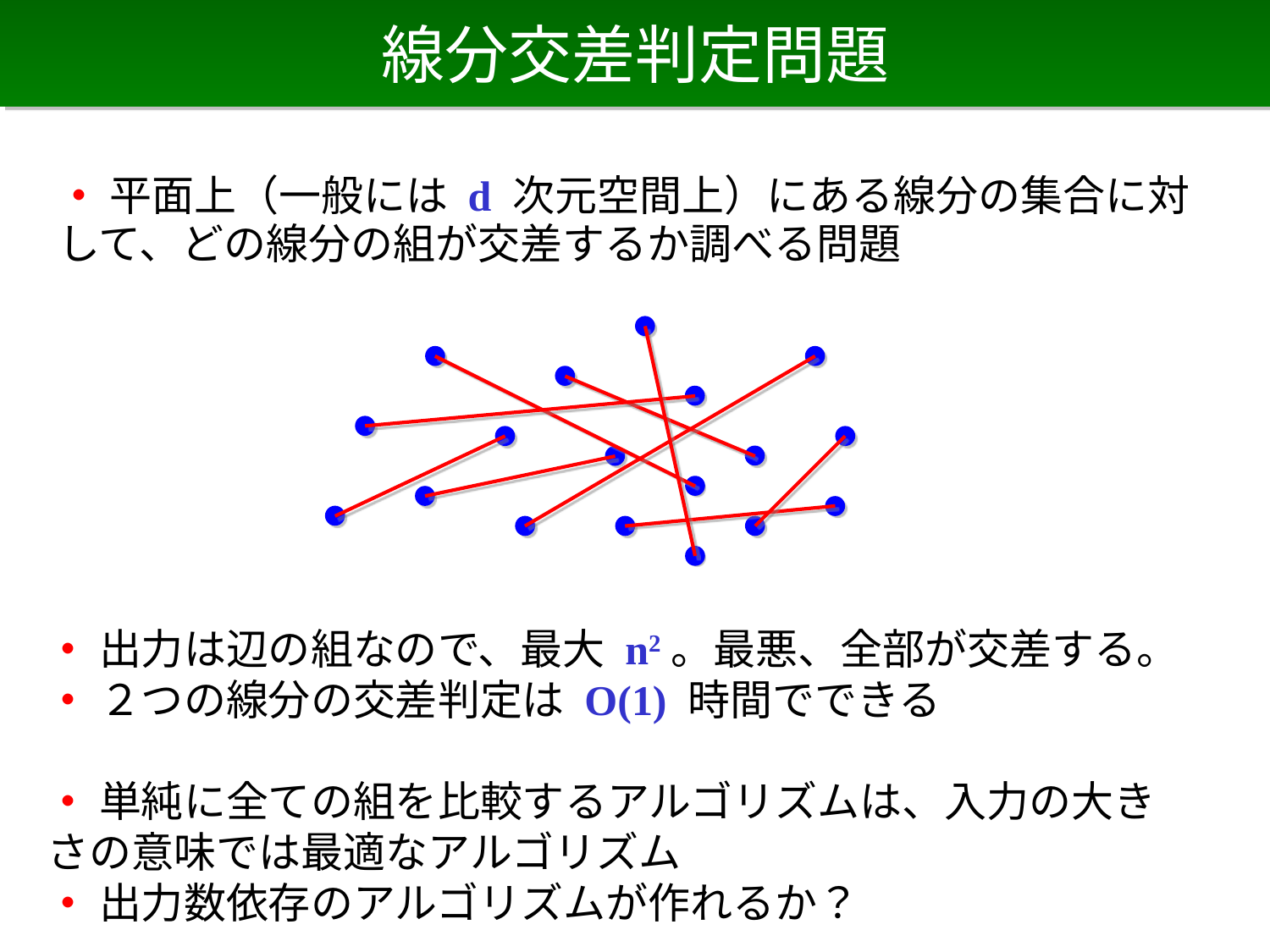

# 線分交差判定問題
・ 平面上（一般には d 次元空間上）にある線分の集合に対して、どの線分の組が交差するか調べる問題

・ 出力は辺の組なので、最大 n2。最悪、全部が交差する。
・ ２つの線分の交差判定は O(1) 時間でできる

・ 単純に全ての組を比較するアルゴリズムは、入力の大きさの意味では最適なアルゴリズム
・ 出力数依存のアルゴリズムが作れるか？